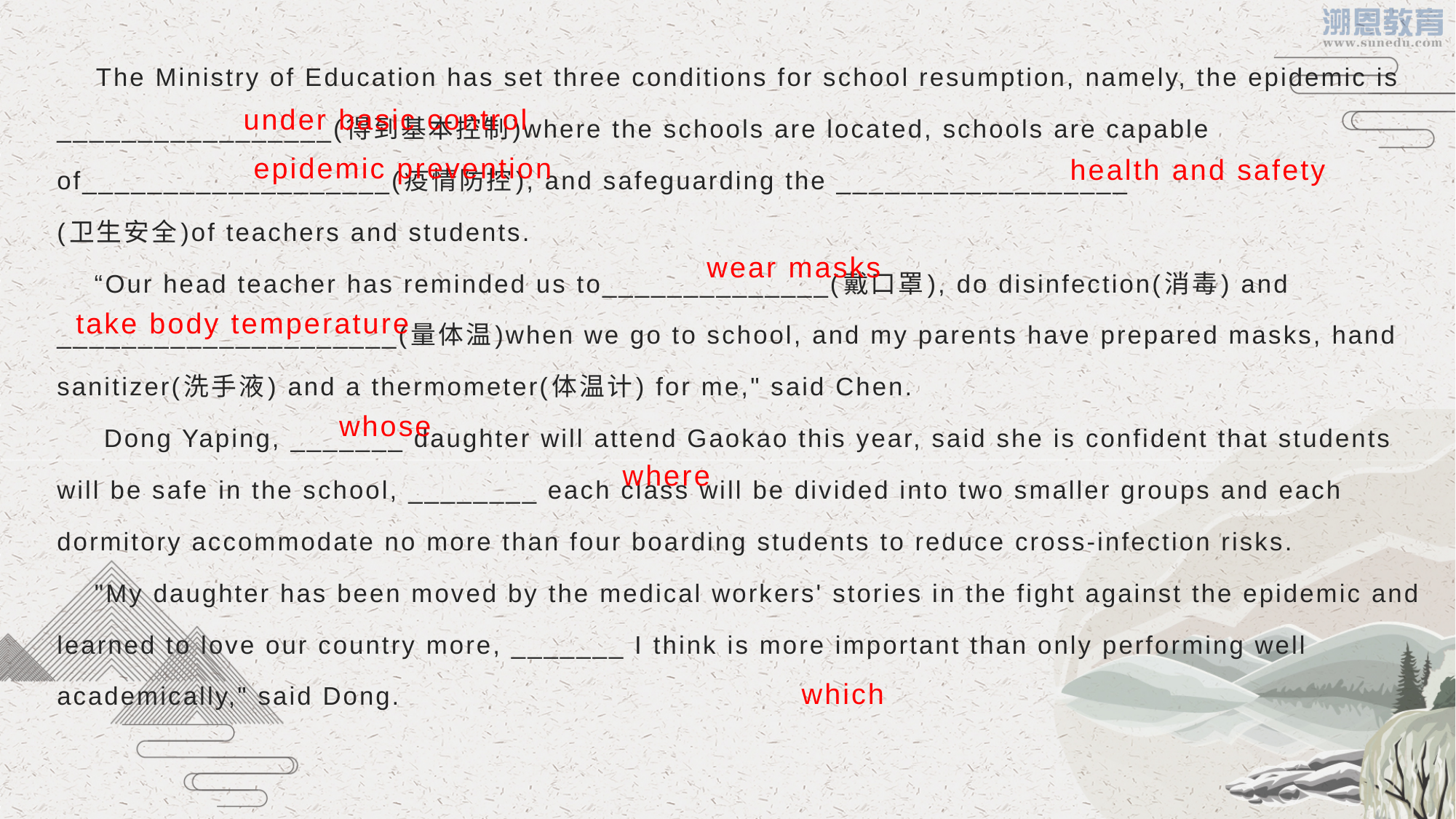

The Ministry of Education has set three conditions for school resumption, namely, the epidemic is _________________(得到基本控制)where the schools are located, schools are capable of___________________(疫情防控), and safeguarding the __________________
(卫生安全)of teachers and students.
    “Our head teacher has reminded us to______________(戴口罩), do disinfection(消毒) and _____________________(量体温)when we go to school, and my parents have prepared masks, hand sanitizer(洗手液) and a thermometer(体温计) for me," said Chen.
     Dong Yaping, _______ daughter will attend Gaokao this year, said she is confident that students will be safe in the school, ________ each class will be divided into two smaller groups and each dormitory accommodate no more than four boarding students to reduce cross-infection risks.
    "My daughter has been moved by the medical workers' stories in the fight against the epidemic and learned to love our country more, _______ I think is more important than only performing well academically," said Dong.

under basic control
epidemic prevention
health and safety
wear masks
take body temperature
whose
where
which